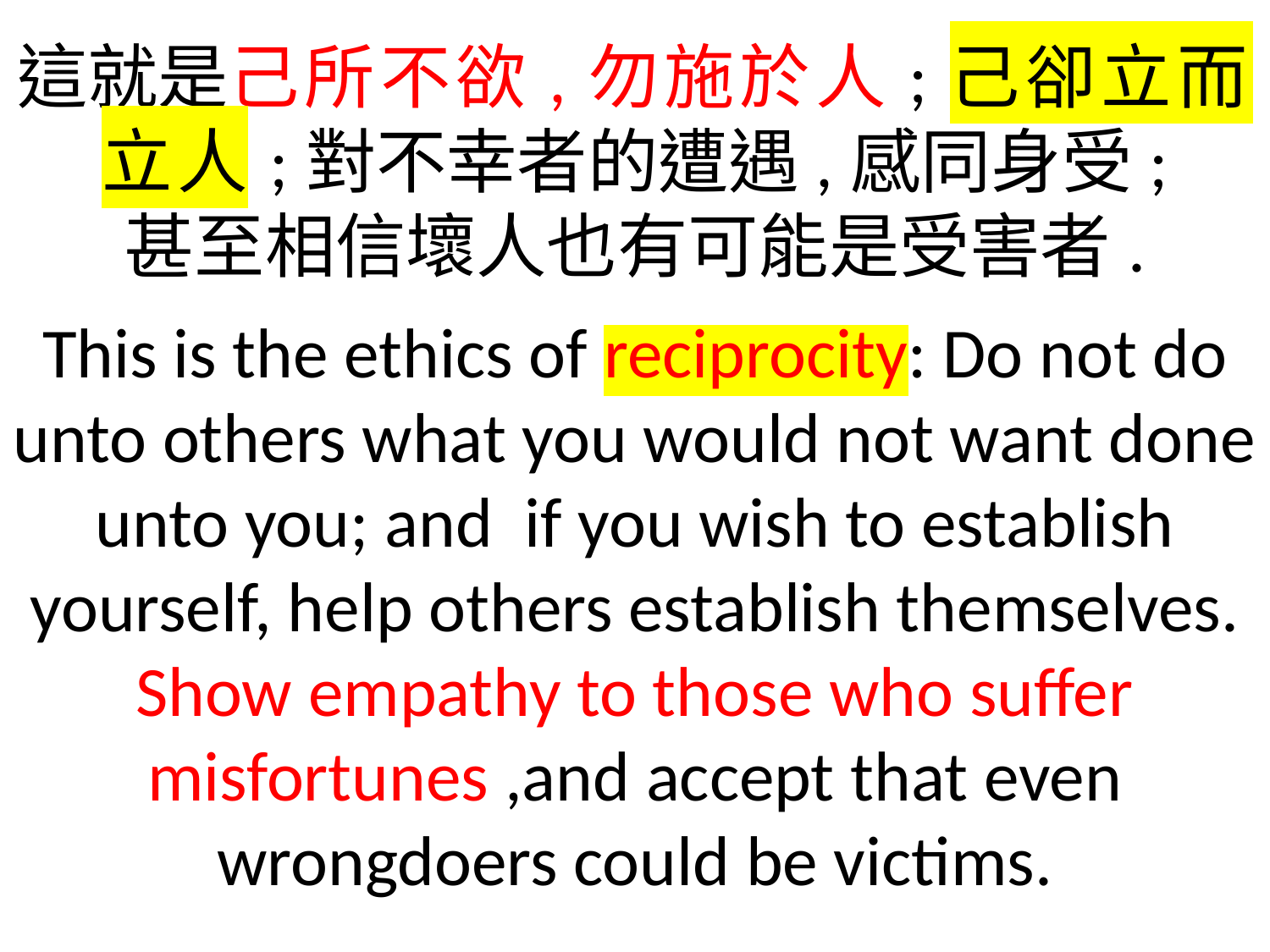

這就是己所不欲,勿施於人;己卻立而立人;對不幸者的遭遇,感同身受;
甚至相信壞人也有可能是受害者.
This is the ethics of reciprocity: Do not do unto others what you would not want done unto you; and  if you wish to establish yourself, help others establish themselves. Show empathy to those who suffer misfortunes ,and accept that even wrongdoers could be victims.